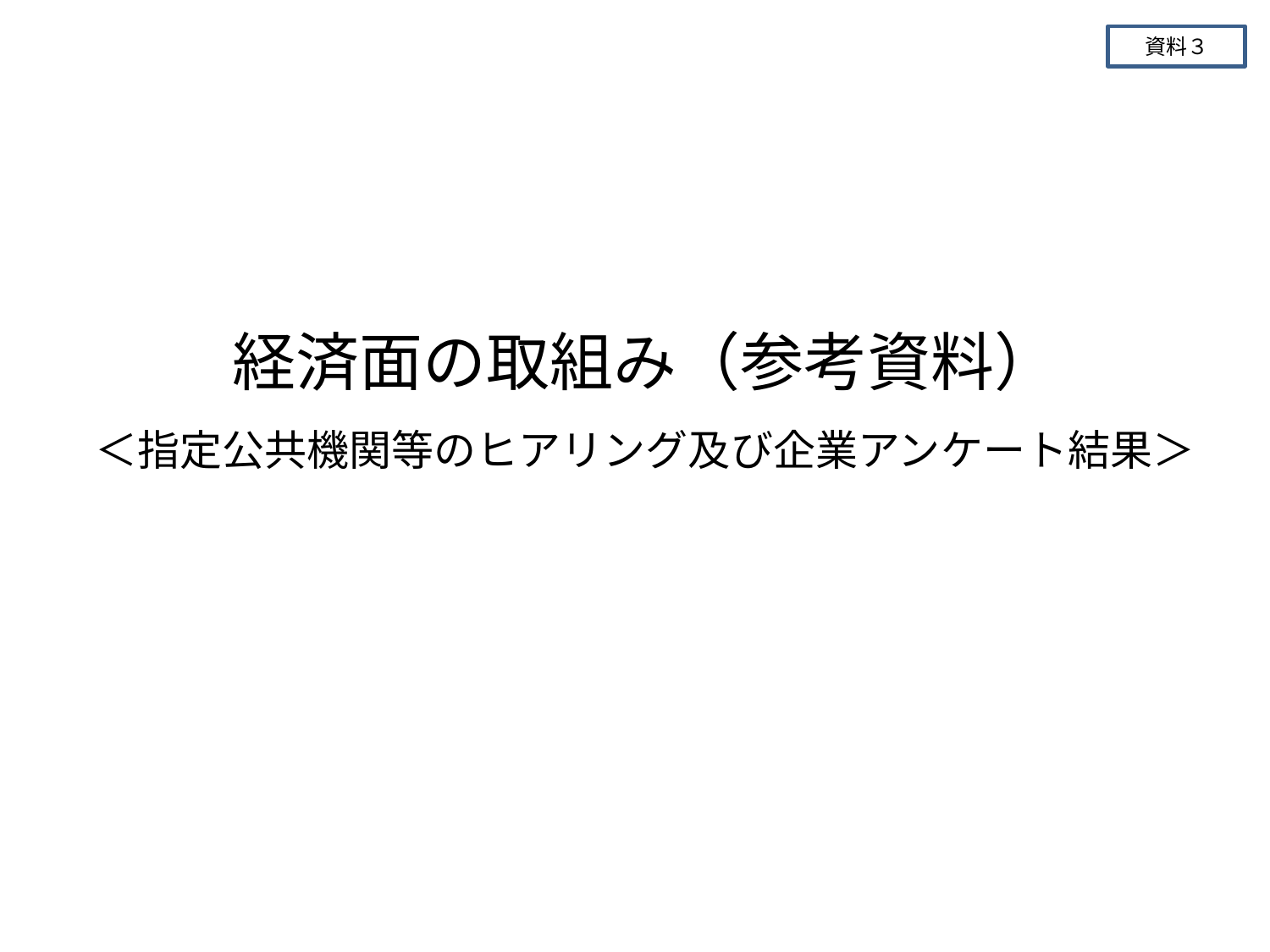

資料３
# 経済面の取組み（参考資料） ＜指定公共機関等のヒアリング及び企業アンケート結果＞